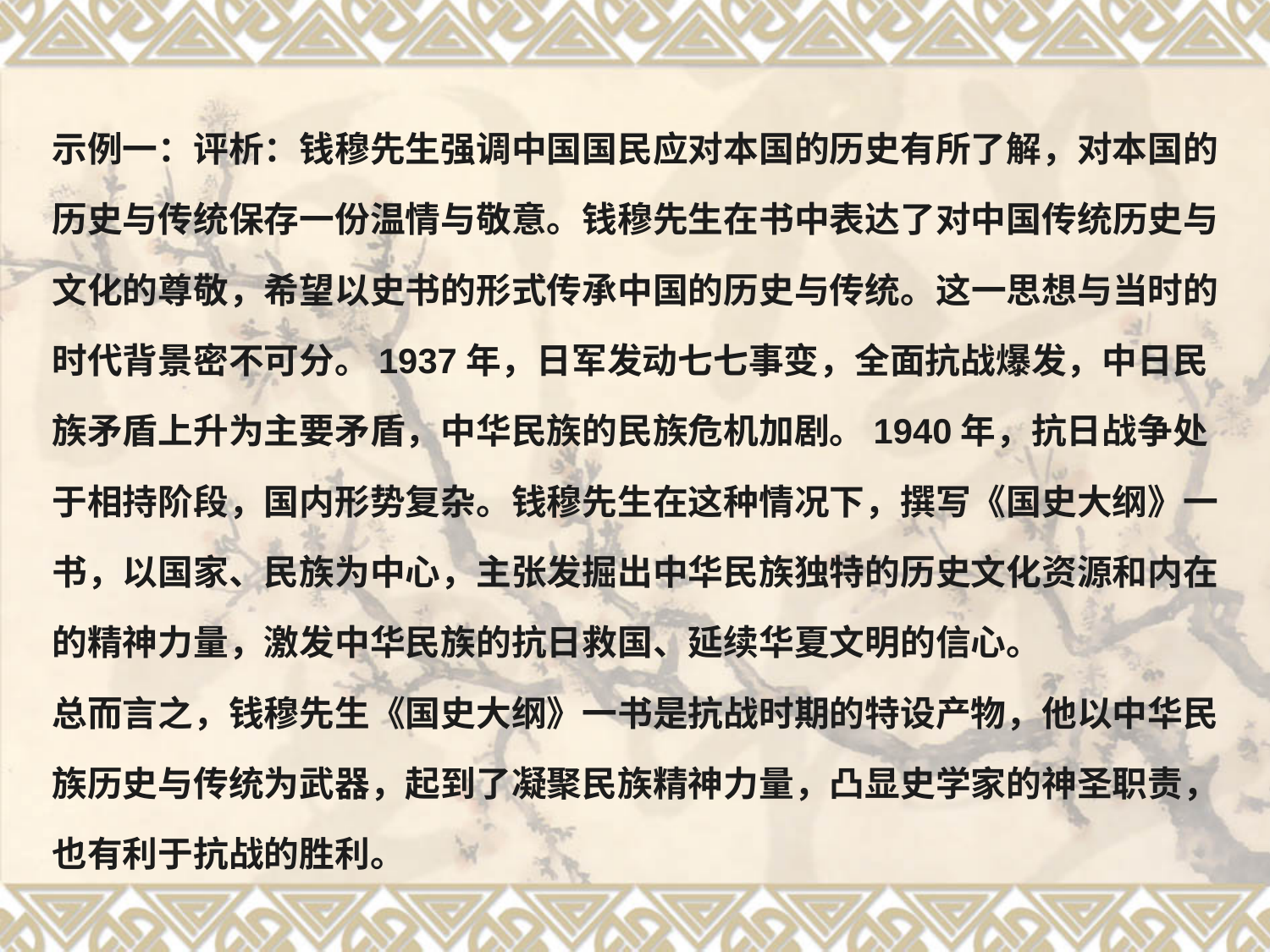

示例一：评析：钱穆先生强调中国国民应对本国的历史有所了解，对本国的历史与传统保存一份温情与敬意。钱穆先生在书中表达了对中国传统历史与文化的尊敬，希望以史书的形式传承中国的历史与传统。这一思想与当时的时代背景密不可分。1937年，日军发动七七事变，全面抗战爆发，中日民族矛盾上升为主要矛盾，中华民族的民族危机加剧。1940年，抗日战争处于相持阶段，国内形势复杂。钱穆先生在这种情况下，撰写《国史大纲》一书，以国家、民族为中心，主张发掘出中华民族独特的历史文化资源和内在的精神力量，激发中华民族的抗日救国、延续华夏文明的信心。
总而言之，钱穆先生《国史大纲》一书是抗战时期的特设产物，他以中华民族历史与传统为武器，起到了凝聚民族精神力量，凸显史学家的神圣职责，也有利于抗战的胜利。